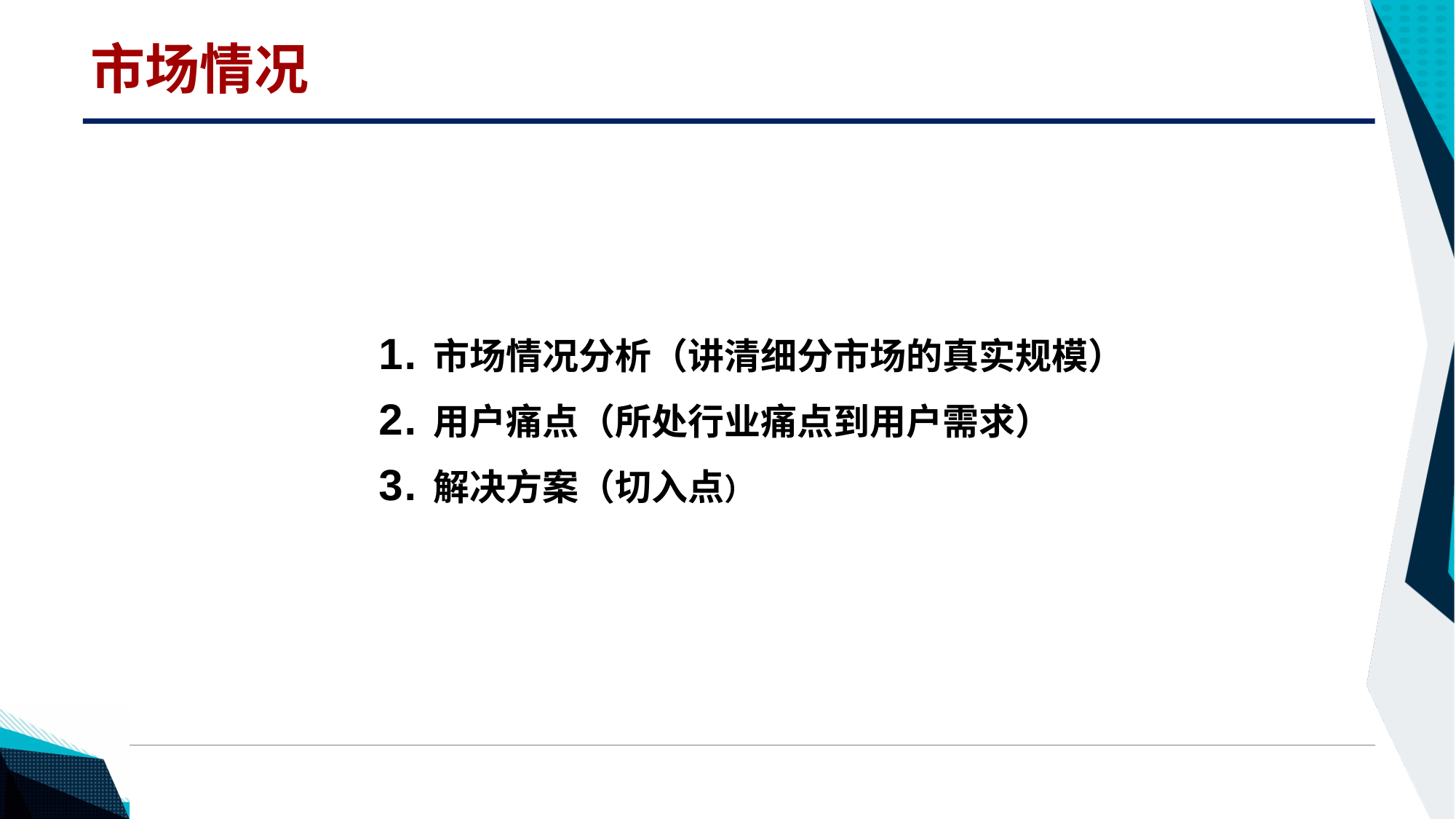

市场情况
市场情况分析（讲清细分市场的真实规模）
用户痛点（所处行业痛点到用户需求）
解决方案（切入点）